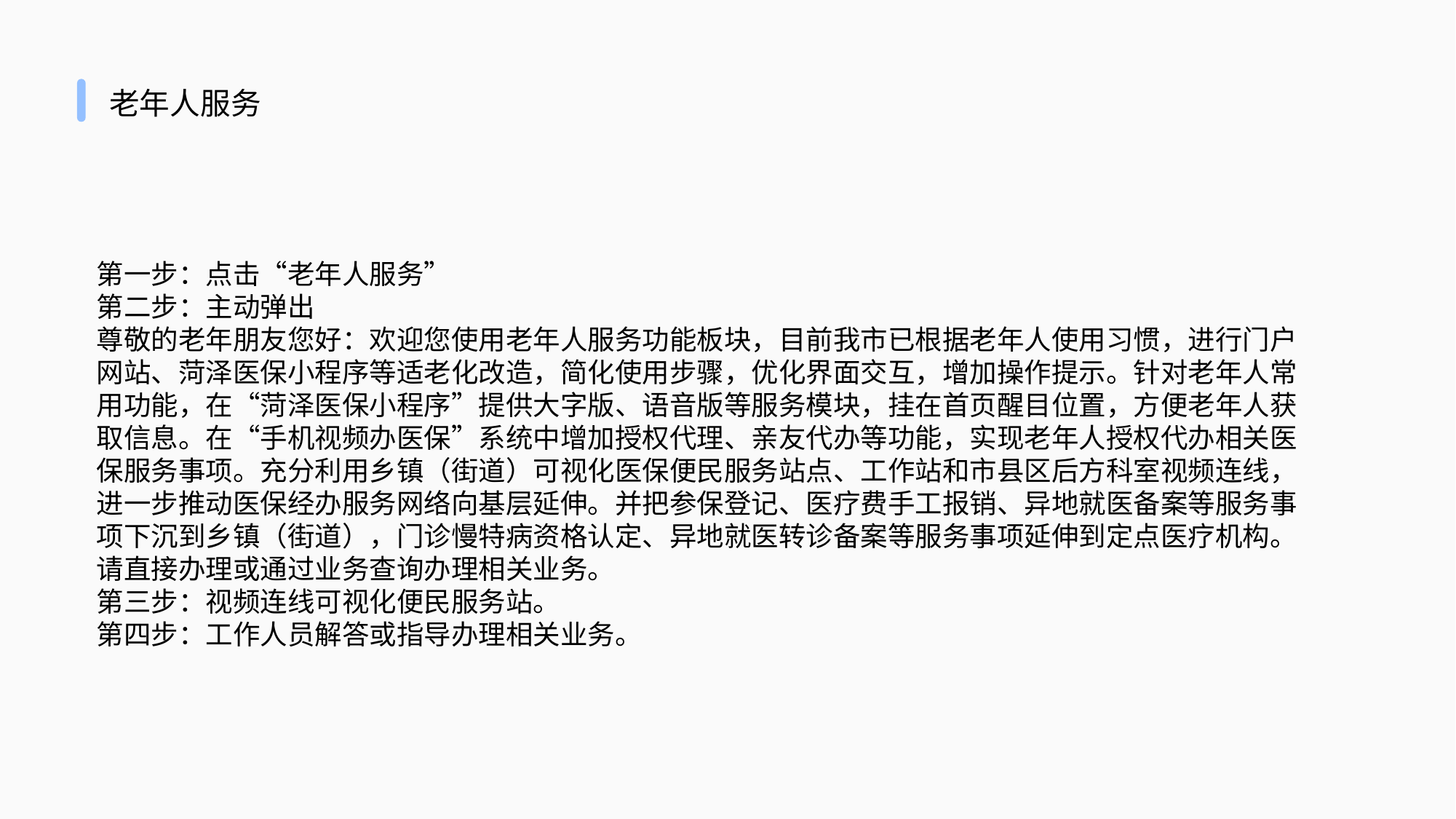

老年人服务

第一步：点击“老年人服务”
第二步：主动弹出
尊敬的老年朋友您好：欢迎您使用老年人服务功能板块，目前我市已根据老年人使用习惯，进行门户网站、菏泽医保小程序等适老化改造，简化使用步骤，优化界面交互，增加操作提示。针对老年人常用功能，在“菏泽医保小程序”提供大字版、语音版等服务模块，挂在首页醒目位置，方便老年人获取信息。在“手机视频办医保”系统中增加授权代理、亲友代办等功能，实现老年人授权代办相关医保服务事项。充分利用乡镇（街道）可视化医保便民服务站点、工作站和市县区后方科室视频连线，进一步推动医保经办服务网络向基层延伸。并把参保登记、医疗费手工报销、异地就医备案等服务事项下沉到乡镇（街道），门诊慢特病资格认定、异地就医转诊备案等服务事项延伸到定点医疗机构。请直接办理或通过业务查询办理相关业务。
第三步：视频连线可视化便民服务站。
第四步：工作人员解答或指导办理相关业务。